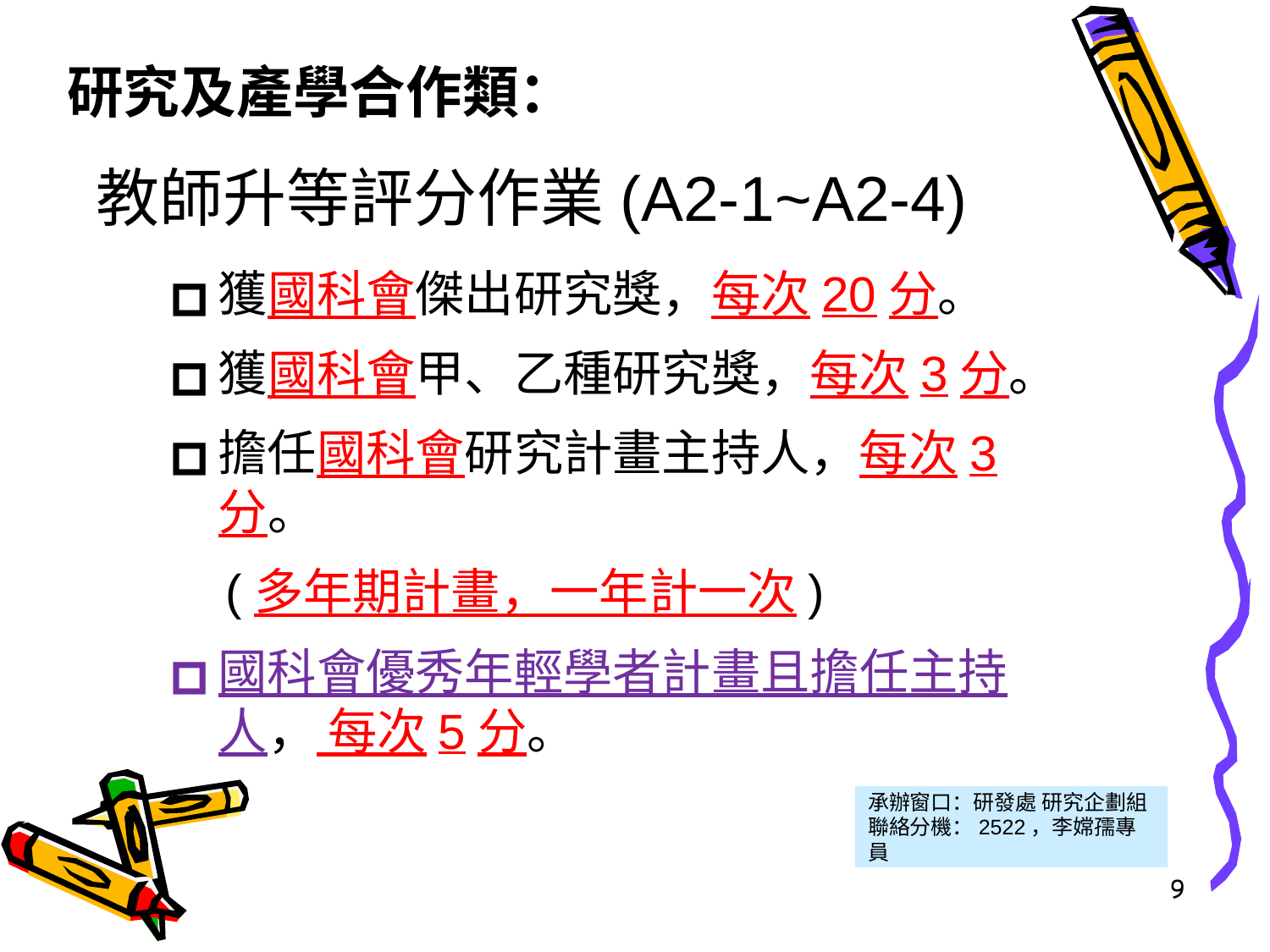

研究及產學合作類：
教師升等評分作業(A2-1~A2-4)
獲國科會傑出研究獎，每次20分。
獲國科會甲、乙種研究獎，每次3分。
擔任國科會研究計畫主持人，每次3分。
    (多年期計畫，一年計一次)
國科會優秀年輕學者計畫且擔任主持人， 每次5分。

承辦窗口：研發處 研究企劃組
聯絡分機：2522，李嫦孺專員
9